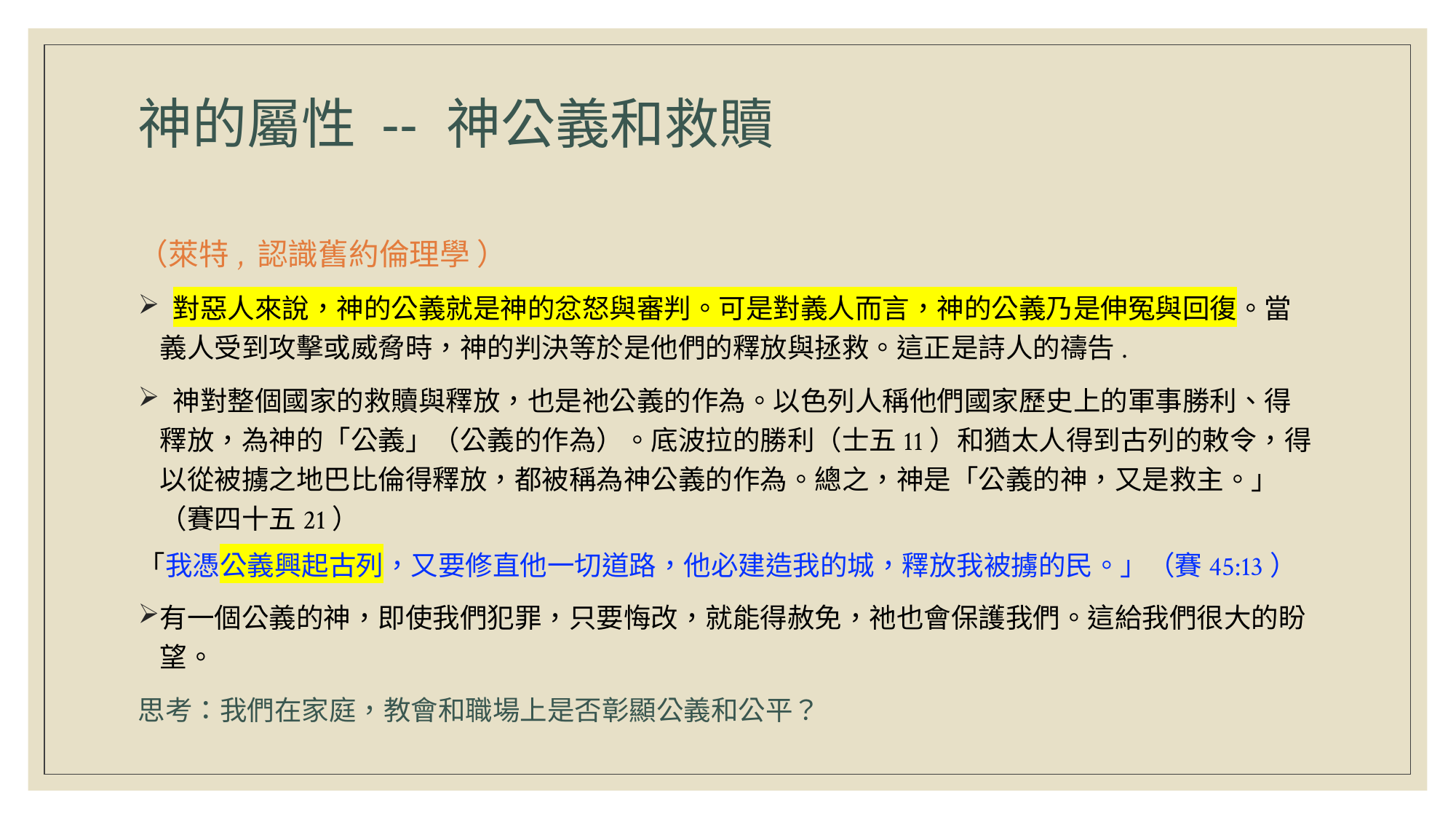

# 神的屬性 -- 神公義和救贖
（萊特, 認識舊約倫理學 ）
 對惡人來說，神的公義就是神的忿怒與審判。可是對義人而言，神的公義乃是伸冤與回復。當義人受到攻擊或威脅時，神的判決等於是他們的釋放與拯救。這正是詩人的禱告.
 神對整個國家的救贖與釋放，也是祂公義的作為。以色列人稱他們國家歷史上的軍事勝利、得釋放，為神的「公義」（公義的作為）。底波拉的勝利（士五11）和猶太人得到古列的敕令，得以從被擄之地巴比倫得釋放，都被稱為神公義的作為。總之，神是「公義的神，又是救主。」（賽四十五21）
「我憑公義興起古列，又要修直他一切道路，他必建造我的城，釋放我被擄的民。」（賽45:13）
有一個公義的神，即使我們犯罪，只要悔改，就能得赦免，祂也會保護我們。這給我們很大的盼望。
思考：我們在家庭，教會和職場上是否彰顯公義和公平？